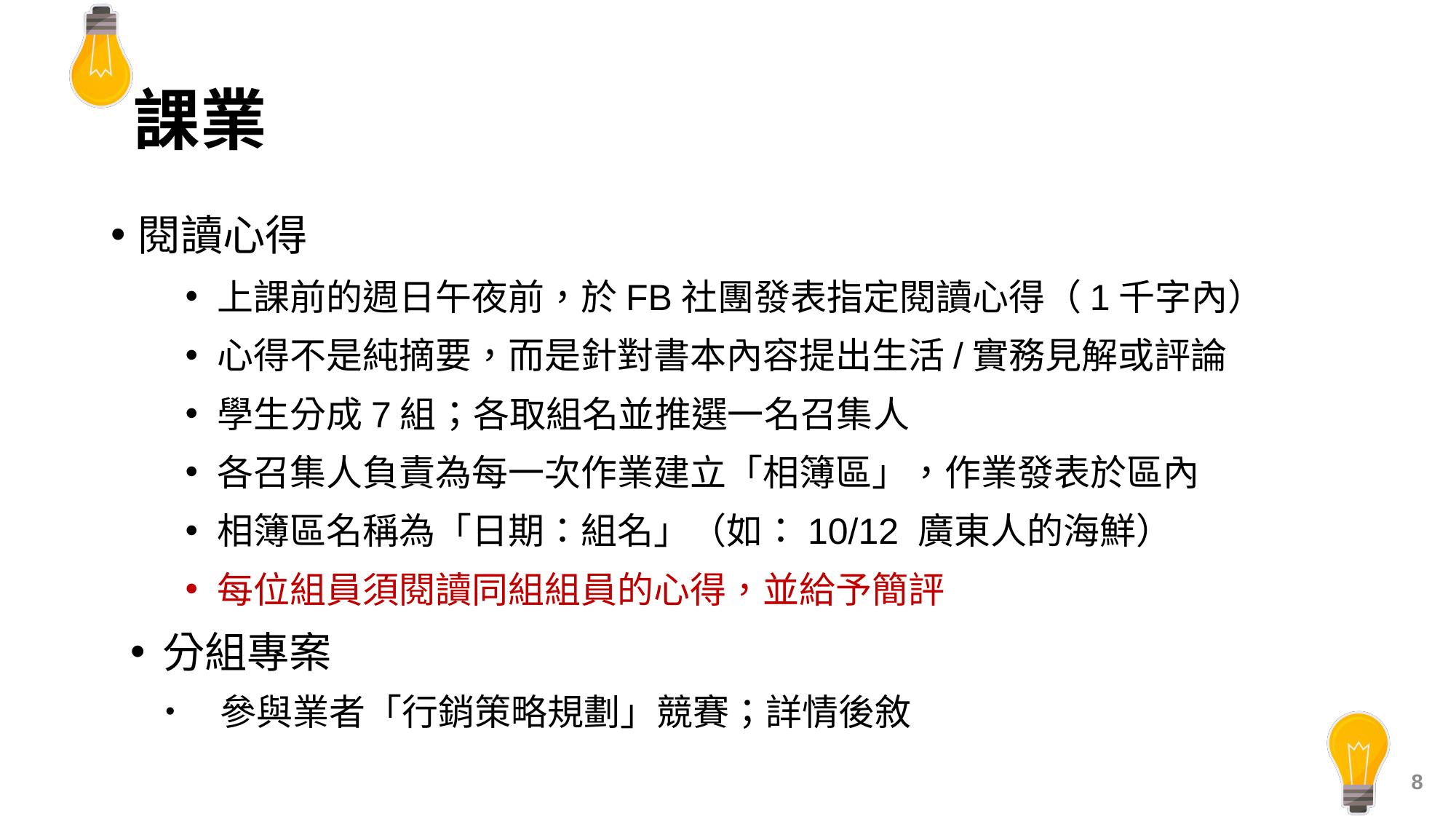

# 課業
閱讀心得
上課前的週日午夜前，於FB社團發表指定閱讀心得（1千字內）
心得不是純摘要，而是針對書本內容提出生活/實務見解或評論
學生分成7組；各取組名並推選一名召集人
各召集人負責為每一次作業建立「相簿區」，作業發表於區內
相簿區名稱為「日期：組名」（如：10/12 廣東人的海鮮）
每位組員須閱讀同組組員的心得，並給予簡評
分組專案
參與業者「行銷策略規劃」競賽；詳情後敘
8